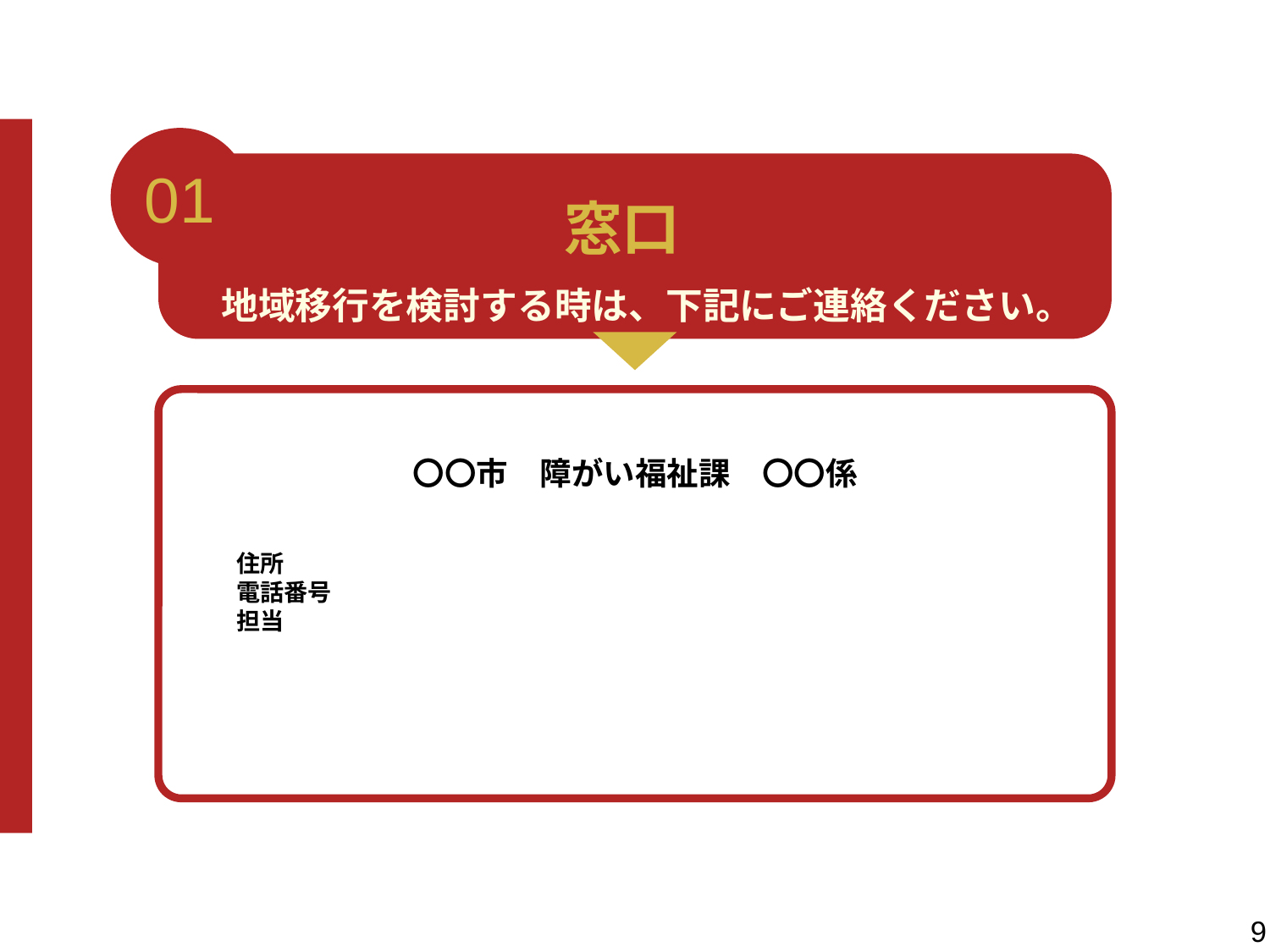

01

窓口
地域移行を検討する時は、下記にご連絡ください。

〇〇市　障がい福祉課　〇〇係

　　
　　住所
　　電話番号
　　担当